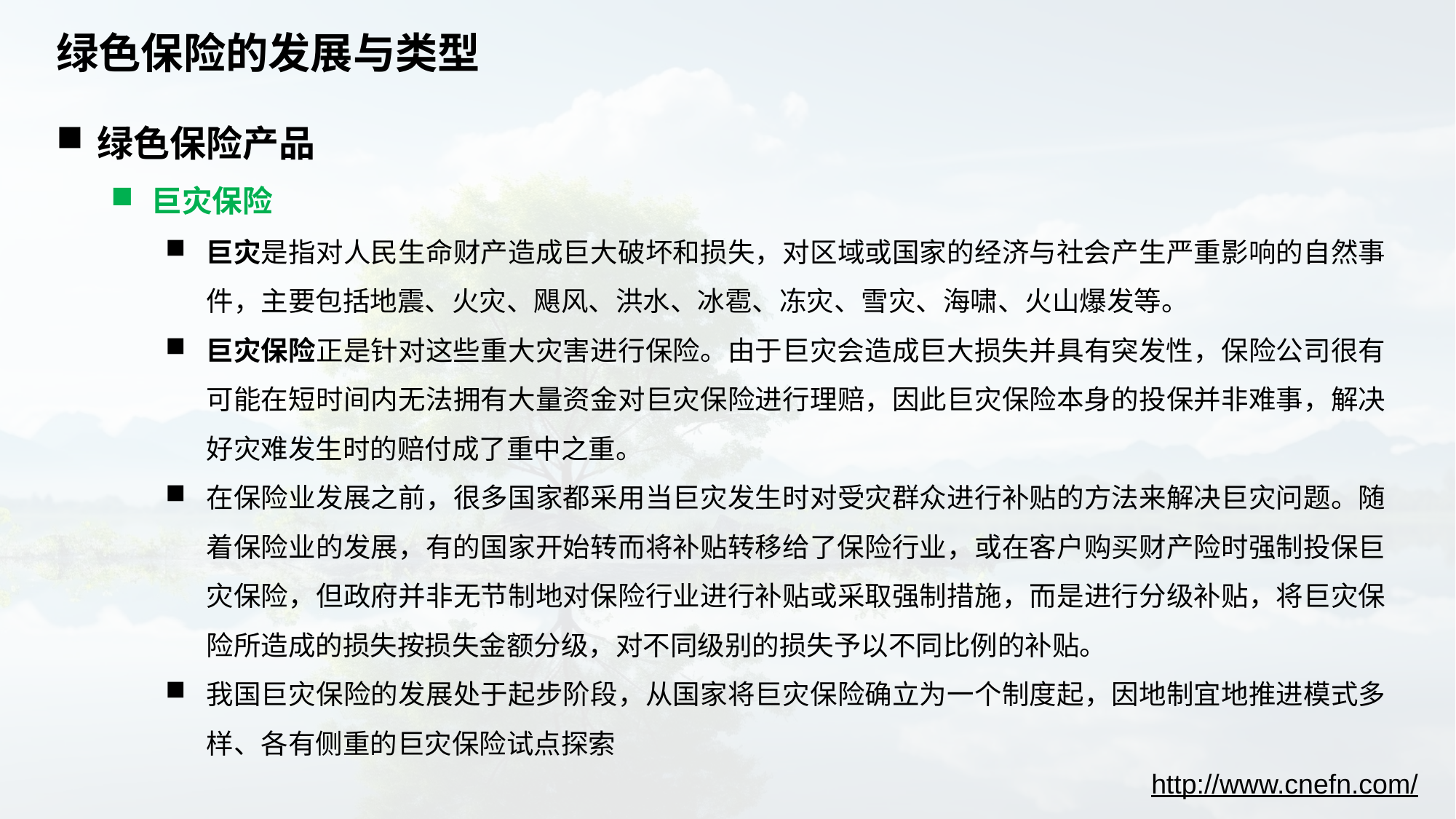

# 绿色保险的发展与类型
绿色保险产品
巨灾保险
巨灾是指对人民生命财产造成巨大破坏和损失，对区域或国家的经济与社会产生严重影响的自然事件，主要包括地震、火灾、飓风、洪水、冰雹、冻灾、雪灾、海啸、火山爆发等。
巨灾保险正是针对这些重大灾害进行保险。由于巨灾会造成巨大损失并具有突发性，保险公司很有可能在短时间内无法拥有大量资金对巨灾保险进行理赔，因此巨灾保险本身的投保并非难事，解决好灾难发生时的赔付成了重中之重。
在保险业发展之前，很多国家都采用当巨灾发生时对受灾群众进行补贴的方法来解决巨灾问题。随着保险业的发展，有的国家开始转而将补贴转移给了保险行业，或在客户购买财产险时强制投保巨灾保险，但政府并非无节制地对保险行业进行补贴或采取强制措施，而是进行分级补贴，将巨灾保险所造成的损失按损失金额分级，对不同级别的损失予以不同比例的补贴。
我国巨灾保险的发展处于起步阶段，从国家将巨灾保险确立为一个制度起，因地制宜地推进模式多样、各有侧重的巨灾保险试点探索